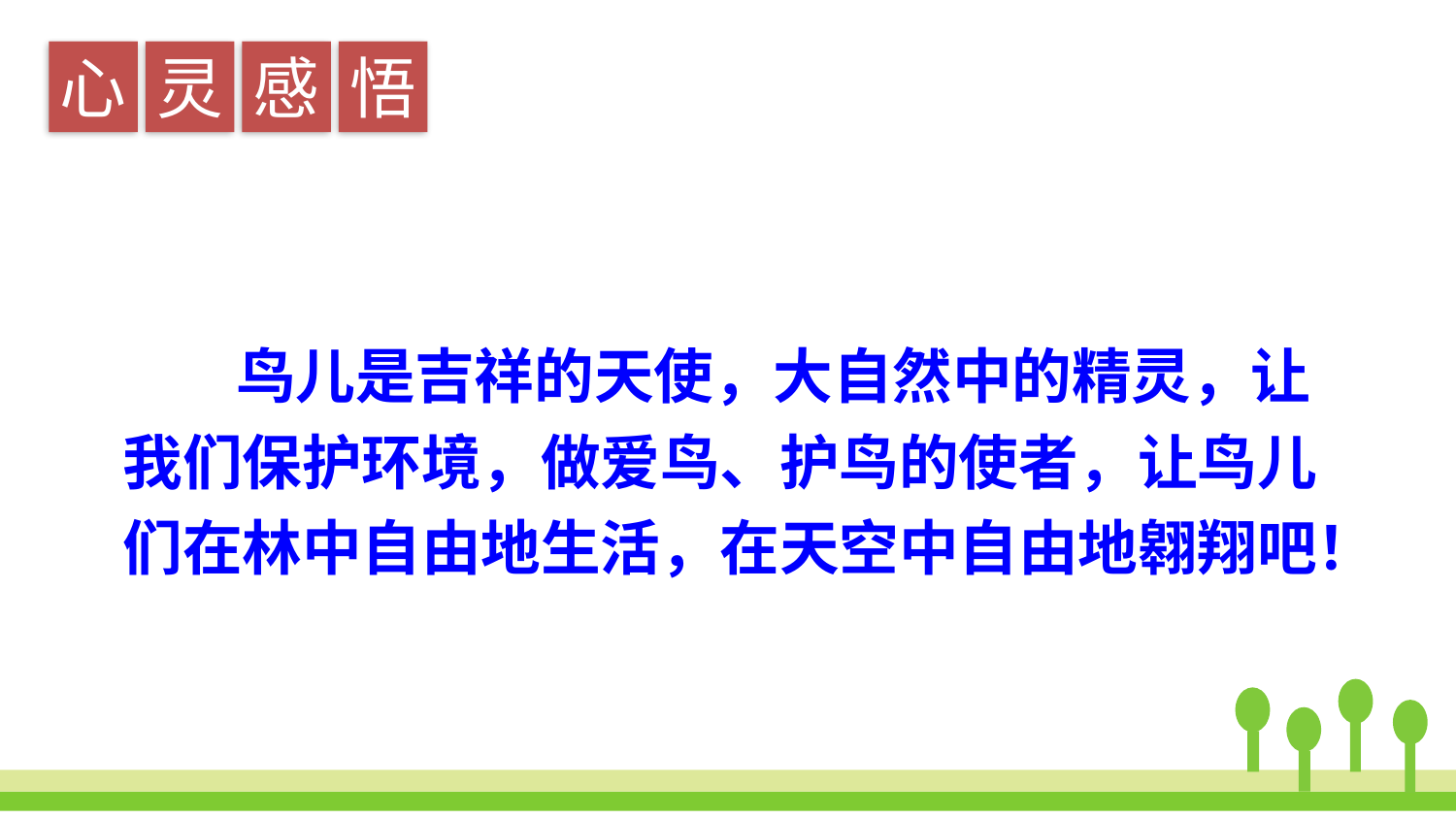

心
灵
感
悟
# 鸟儿是吉祥的天使，大自然中的精灵，让我们保护环境，做爱鸟、护鸟的使者，让鸟儿们在林中自由地生活，在天空中自由地翱翔吧！